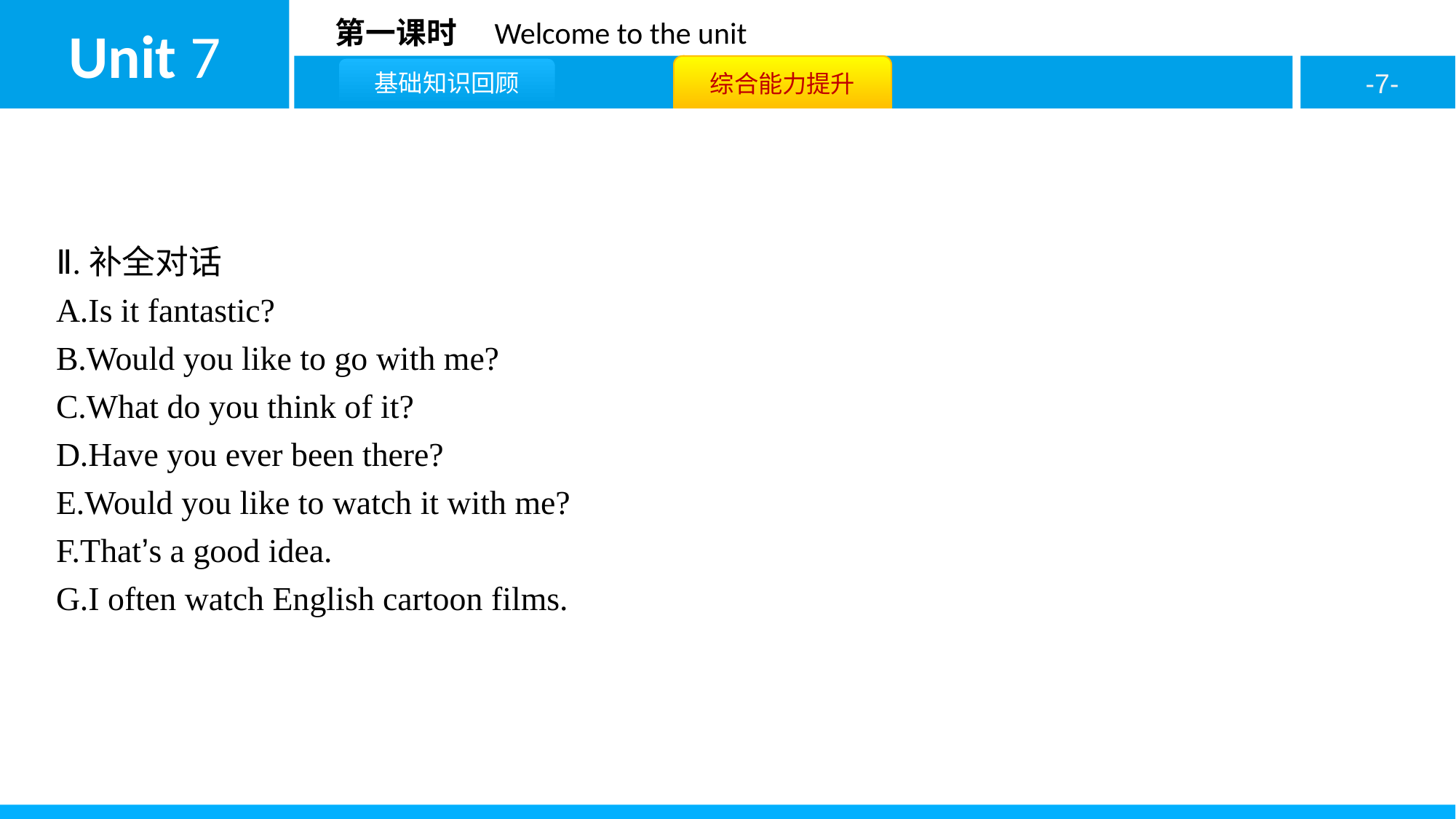

Ⅱ.补全对话
A.Is it fantastic?
B.Would you like to go with me?
C.What do you think of it?
D.Have you ever been there?
E.Would you like to watch it with me?
F.That’s a good idea.
G.I often watch English cartoon films.